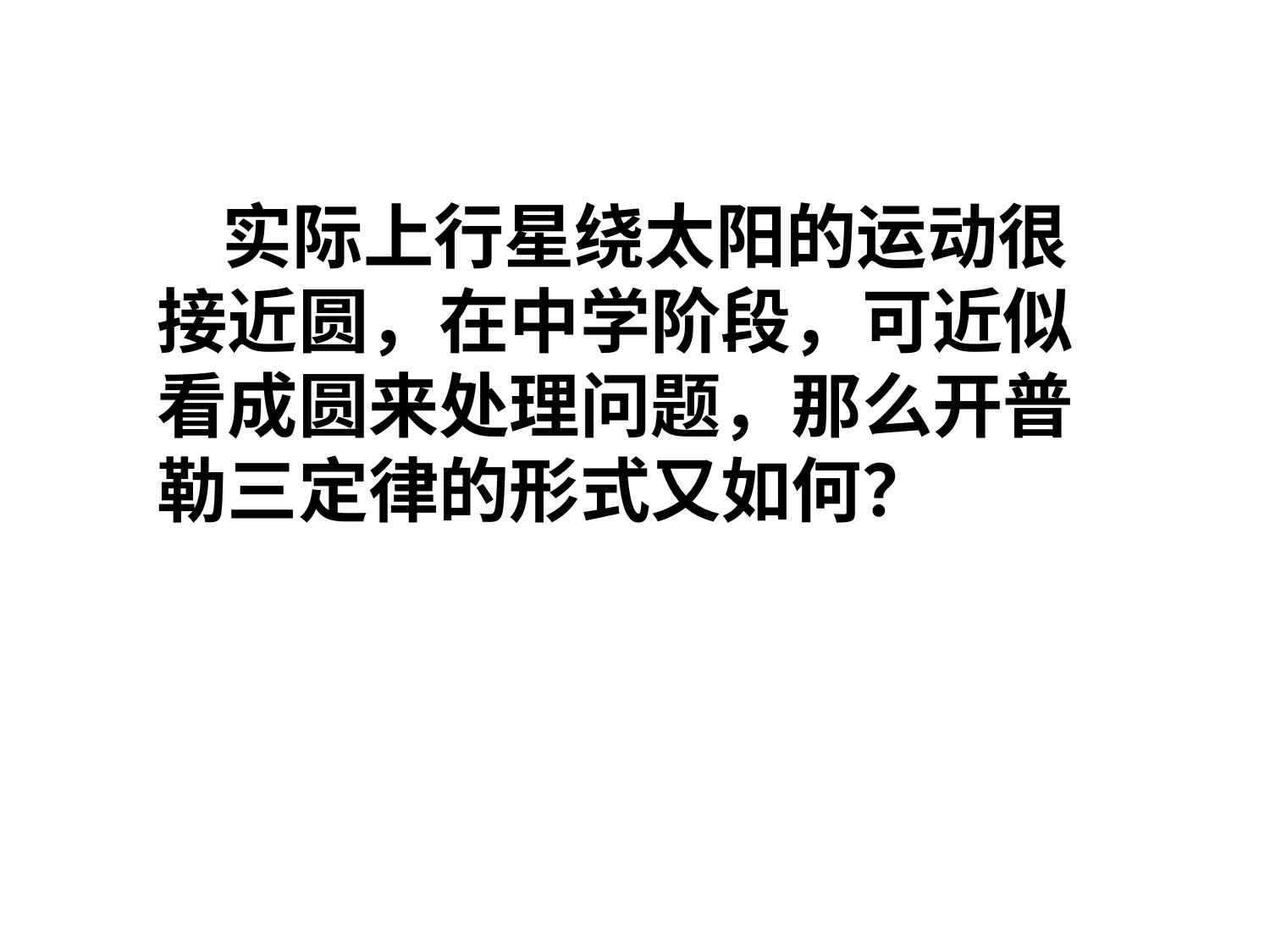

实际上行星绕太阳的运动很接近圆，在中学阶段，可近似看成圆来处理问题，那么开普勒三定律的形式又如何？